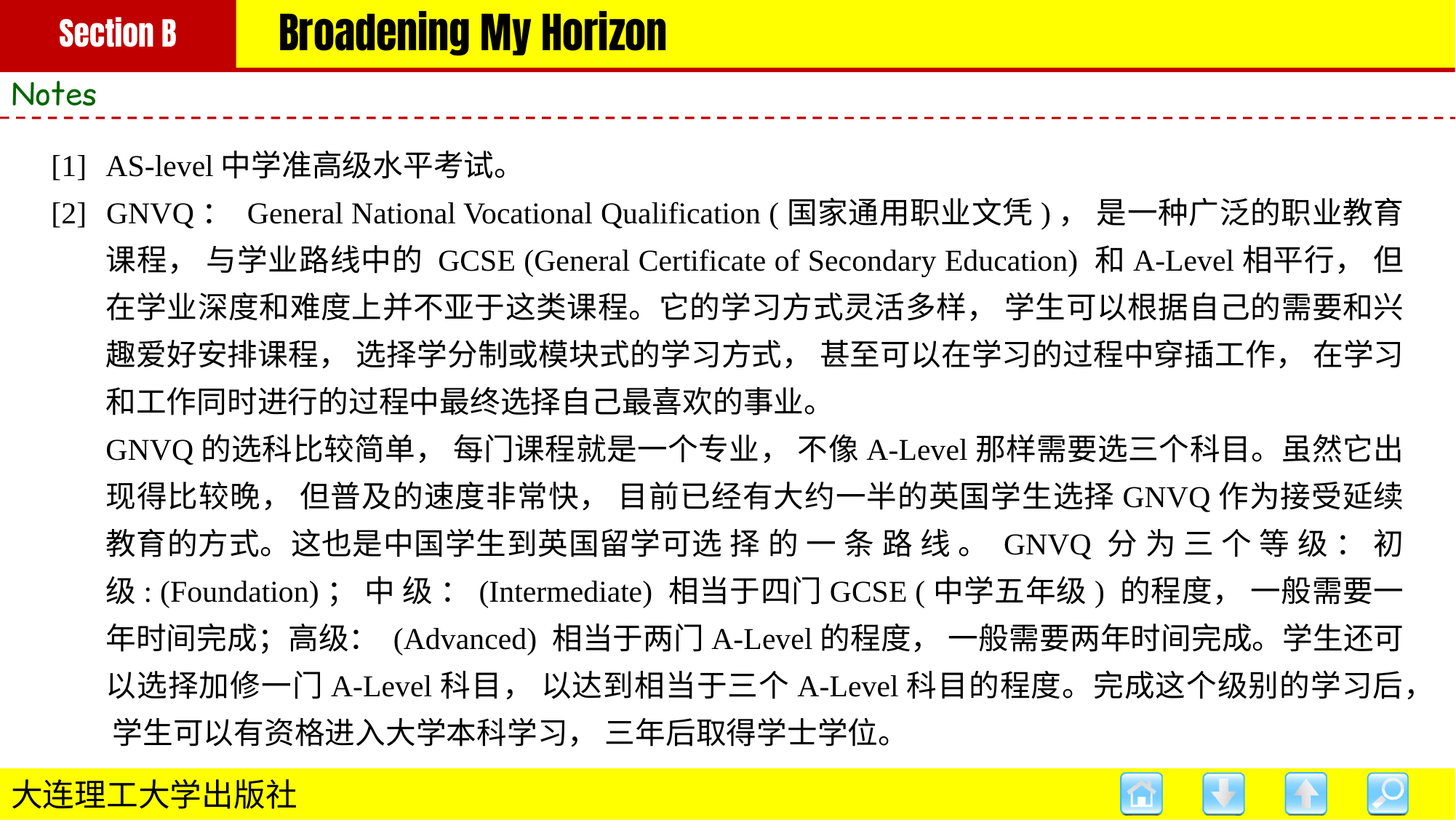

Section B
# Broadening My Horizon
Notes
[1]	AS-level中学准高级水平考试。
[2] 	GNVQ： General National Vocational Qualification (国家通用职业文凭)， 是一种广泛的职业教育课程， 与学业路线中的 GCSE (General Certificate of Secondary Education) 和A-Level相平行， 但在学业深度和难度上并不亚于这类课程。它的学习方式灵活多样， 学生可以根据自己的需要和兴趣爱好安排课程， 选择学分制或模块式的学习方式， 甚至可以在学习的过程中穿插工作， 在学习和工作同时进行的过程中最终选择自己最喜欢的事业。
	GNVQ的选科比较简单， 每门课程就是一个专业， 不像A-Level那样需要选三个科目。虽然它出现得比较晚， 但普及的速度非常快， 目前已经有大约一半的英国学生选择GNVQ作为接受延续教育的方式。这也是中国学生到英国留学可选 择 的 一 条 路 线 。 GNVQ 分 为 三 个 等 级 ： 初 级: (Foundation)； 中 级 ：(Intermediate) 相当于四门GCSE (中学五年级) 的程度， 一般需要一年时间完成；高级： (Advanced) 相当于两门A-Level的程度， 一般需要两年时间完成。学生还可以选择加修一门A-Level科目， 以达到相当于三个A-Level科目的程度。完成这个级别的学习后， 学生可以有资格进入大学本科学习， 三年后取得学士学位。